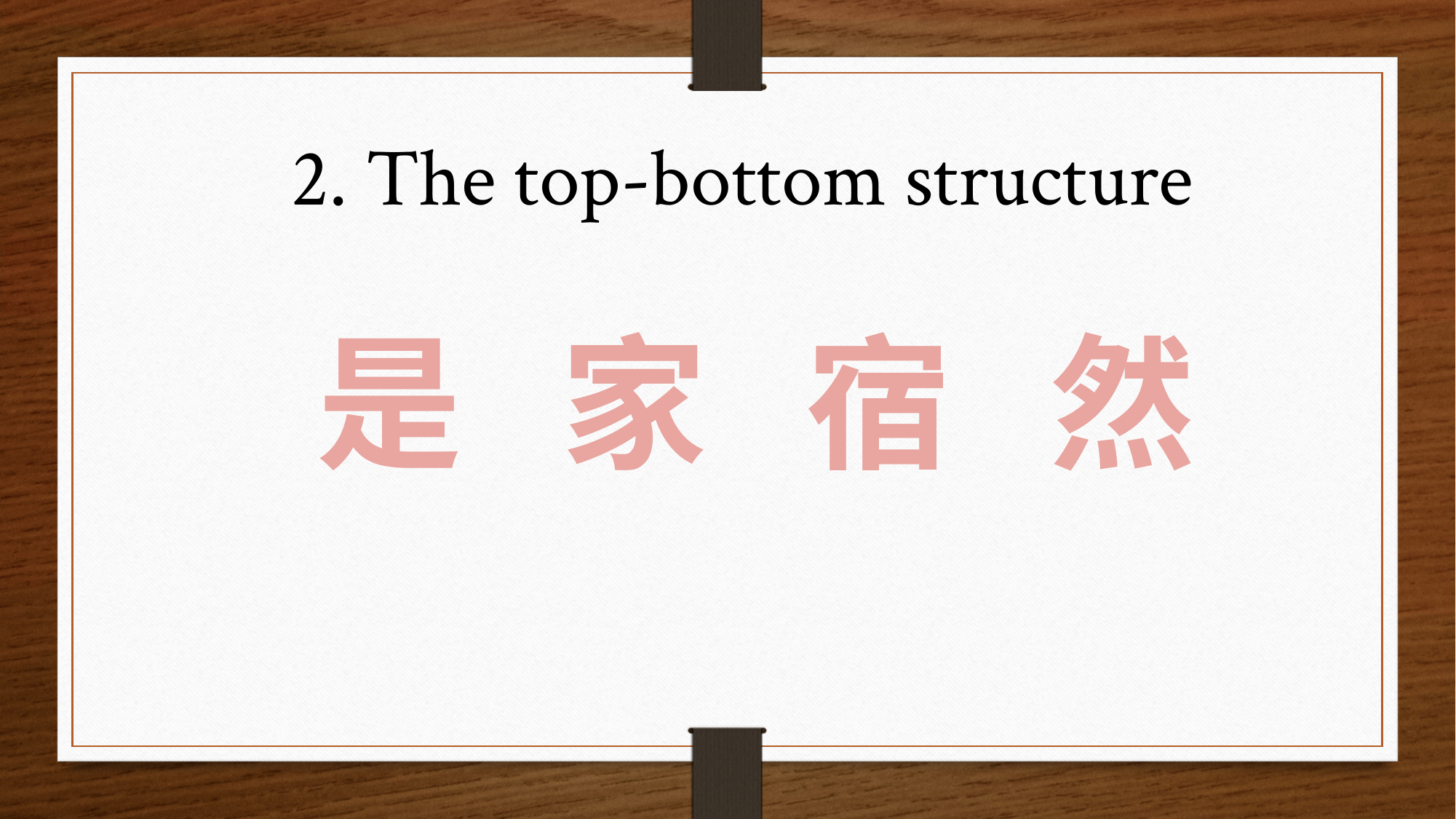

2. The top-bottom structure
是   家   宿   然